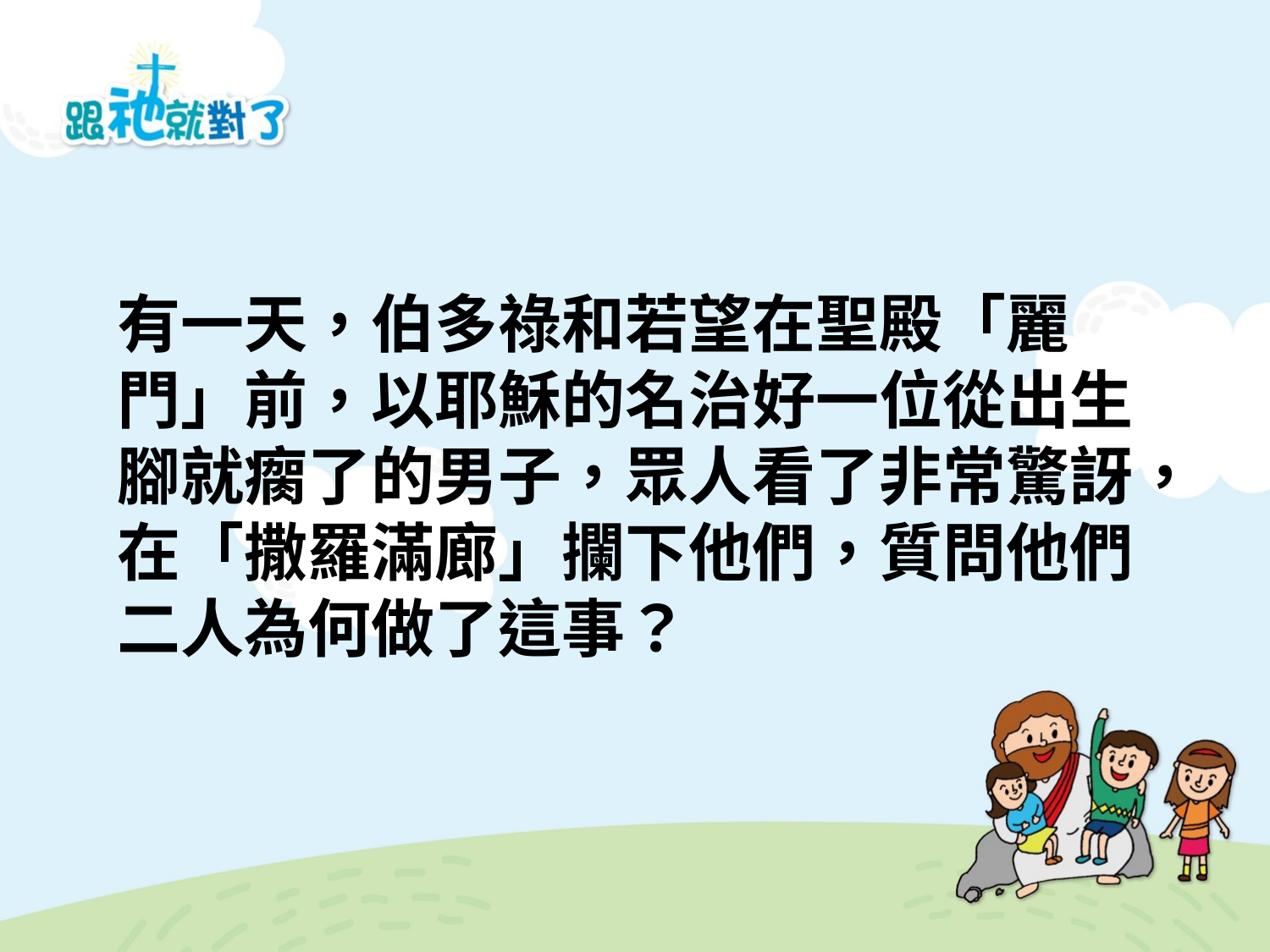

有一天，伯多祿和若望在聖殿「麗門」前，以耶穌的名治好一位從出生腳就瘸了的男子，眾人看了非常驚訝，在「撒羅滿廊」攔下他們，質問他們二人為何做了這事？